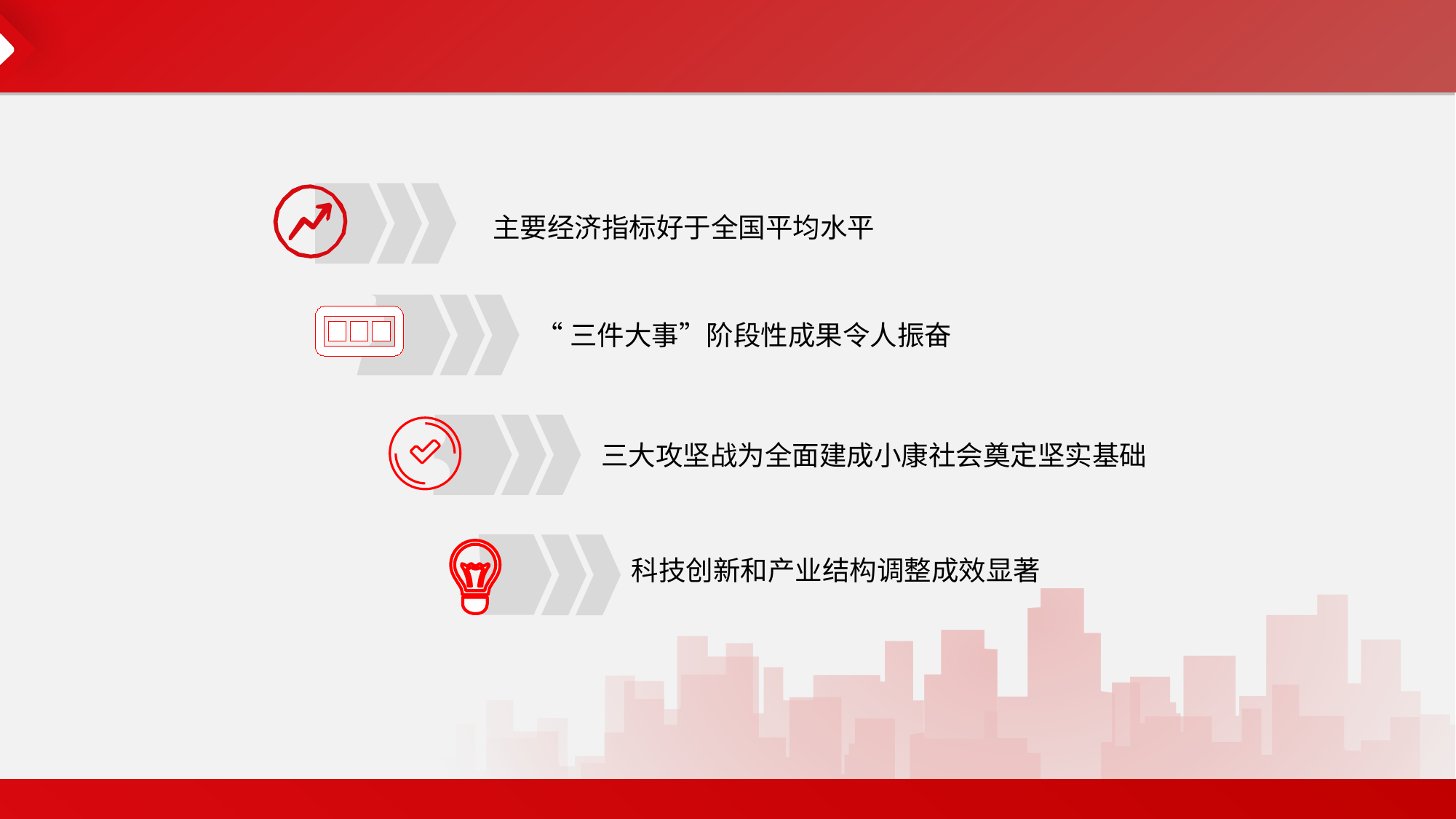

主要经济指标好于全国平均水平

“三件大事”阶段性成果令人振奋

三大攻坚战为全面建成小康社会奠定坚实基础

科技创新和产业结构调整成效显著